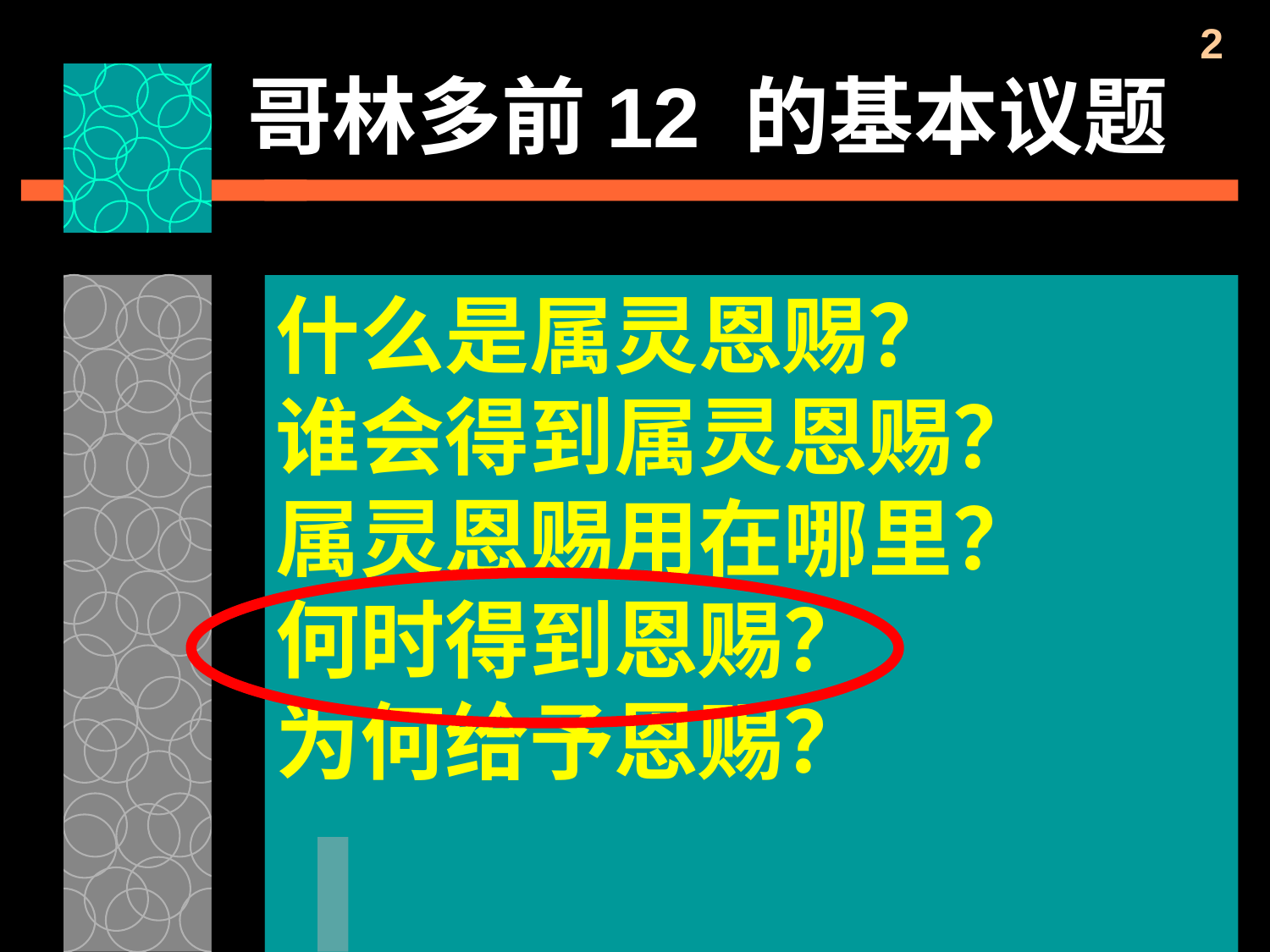

2
# 哥林多前12 的基本议题
什么是属灵恩赐？
谁会得到属灵恩赐？
属灵恩赐用在哪里？
何时得到恩赐？
为何给予恩赐？